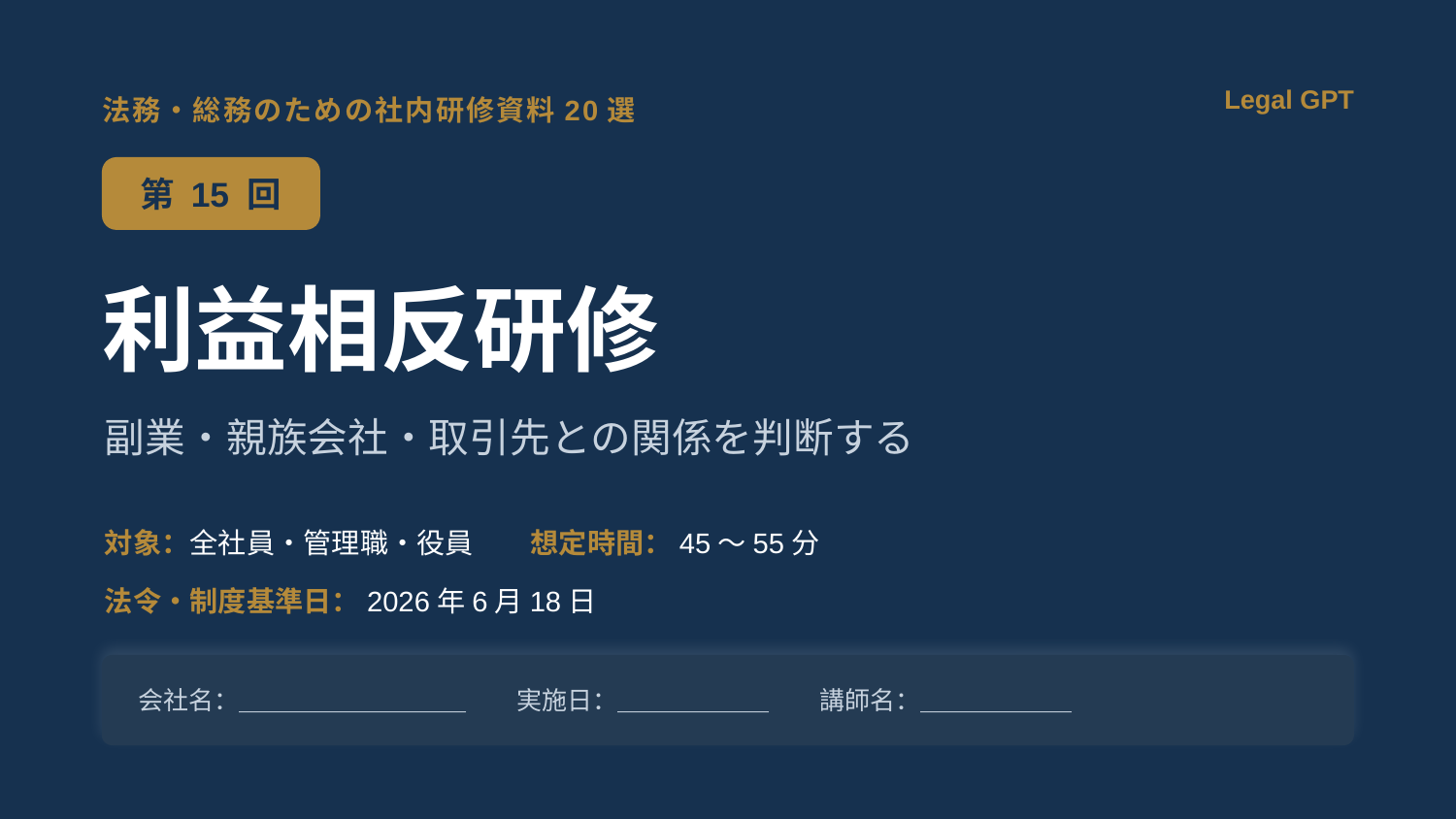

Legal GPT
法務・総務のための社内研修資料20選

第 15 回
利益相反研修
副業・親族会社・取引先との関係を判断する
対象：全社員・管理職・役員　　想定時間：45〜55分
法令・制度基準日：2026年6月18日

会社名：＿＿＿＿＿＿＿＿＿　　実施日：＿＿＿＿＿＿　　講師名：＿＿＿＿＿＿